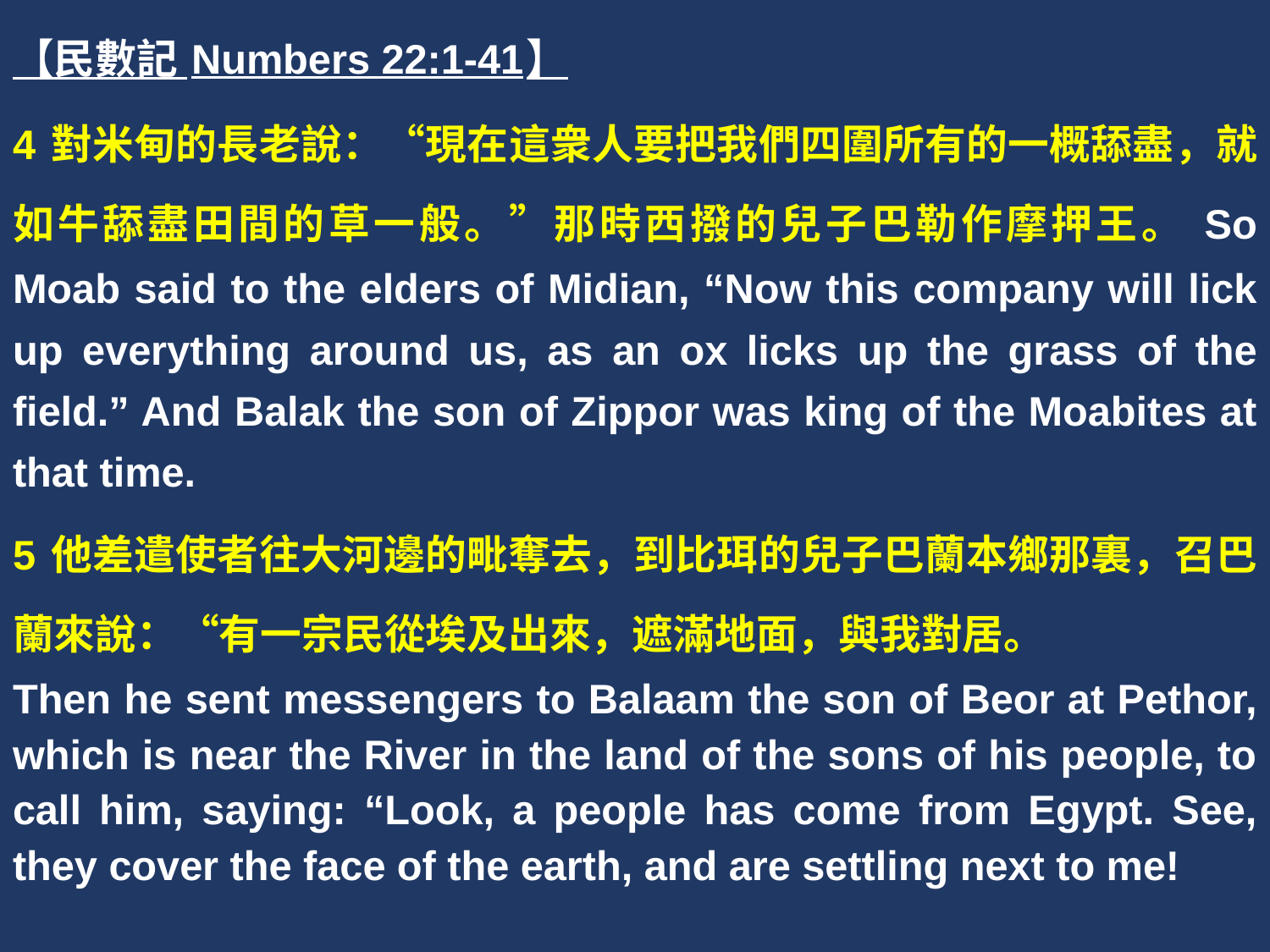

【民數記 Numbers 22:1-41】
4 對米甸的長老說：“現在這衆人要把我們四圍所有的一概舔盡，就如牛舔盡田間的草一般。”那時西撥的兒子巴勒作摩押王。 So Moab said to the elders of Midian, “Now this company will lick up everything around us, as an ox licks up the grass of the field.” And Balak the son of Zippor was king of the Moabites at that time.
5 他差遣使者往大河邊的毗奪去，到比珥的兒子巴蘭本鄉那裏，召巴蘭來說：“有一宗民從埃及出來，遮滿地面，與我對居。
Then he sent messengers to Balaam the son of Beor at Pethor, which is near the River in the land of the sons of his people, to call him, saying: “Look, a people has come from Egypt. See, they cover the face of the earth, and are settling next to me!